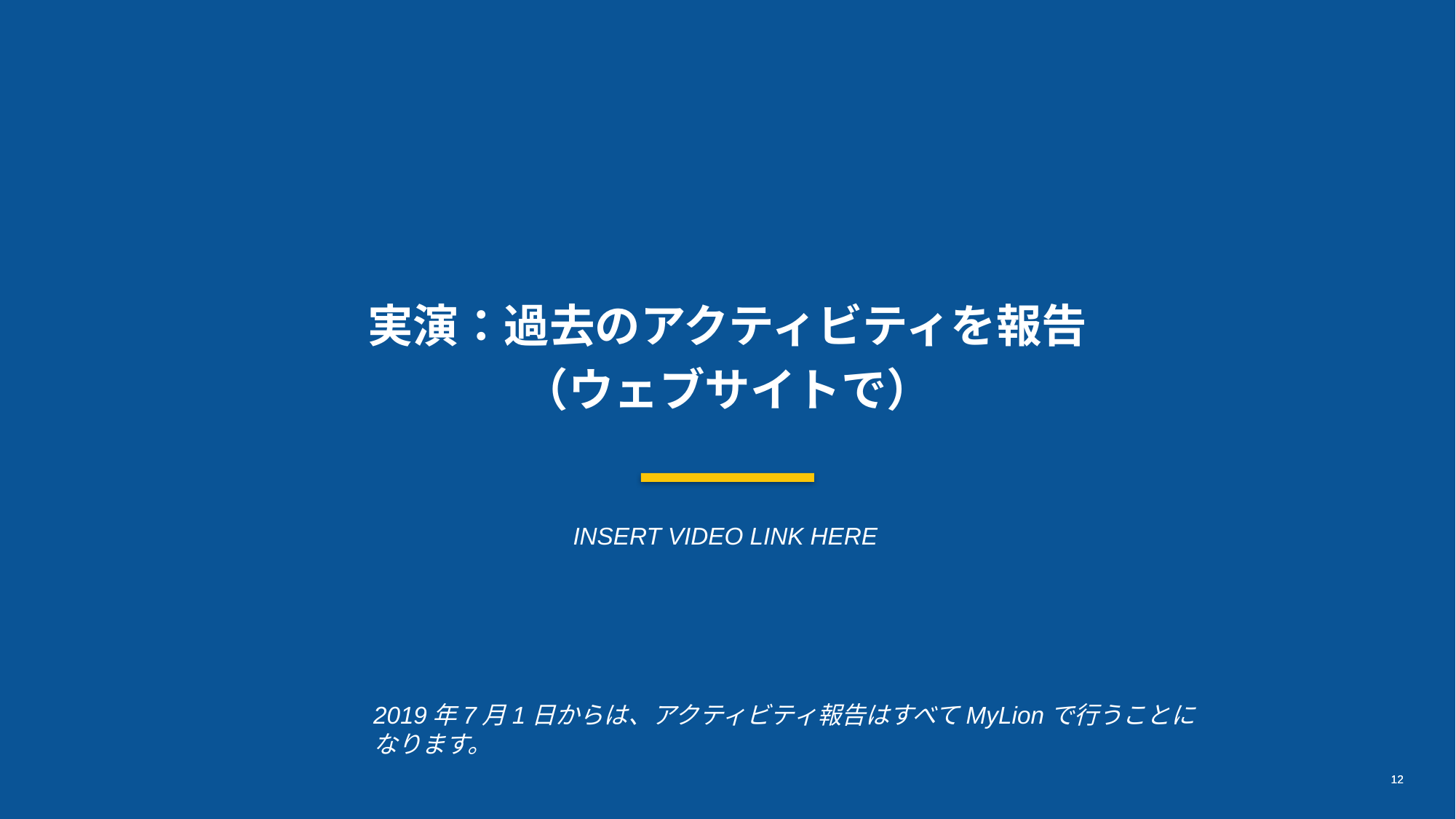

実演：過去のアクティビティを報告
（ウェブサイトで）
INSERT VIDEO LINK HERE
2019年7月1日からは、アクティビティ報告はすべてMyLionで行うことになります。